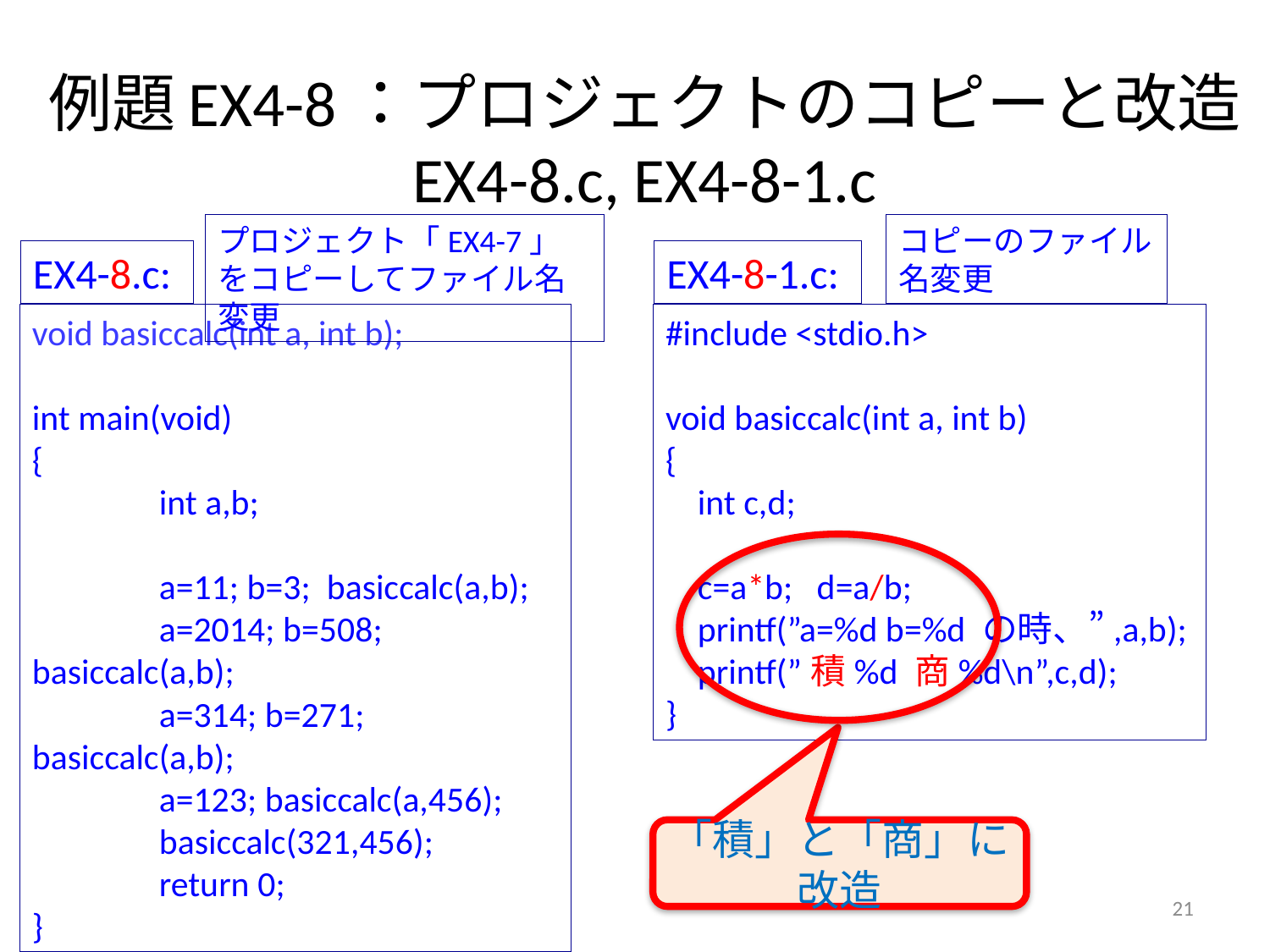

# 例題EX4-8：プロジェクトのコピーと改造 EX4-8.c, EX4-8-1.c
プロジェクト「EX4-7」をコピーしてファイル名変更
コピーのファイル名変更
EX4-8.c:
EX4-8-1.c:
void basiccalc(int a, int b);

int main(void)
{
	int a,b;

	a=11; b=3;  basiccalc(a,b);
	a=2014; b=508; basiccalc(a,b);
	a=314; b=271; basiccalc(a,b);
	a=123; basiccalc(a,456);
	basiccalc(321,456);
	return 0;
}
#include <stdio.h>

void basiccalc(int a, int b)
{
    int c,d;

    c=a*b;   d=a/b;
    printf(”a=%d b=%d の時、”,a,b);
    printf(”積%d 商%d\n”,c,d);
}

「積」と「商」に改造
21